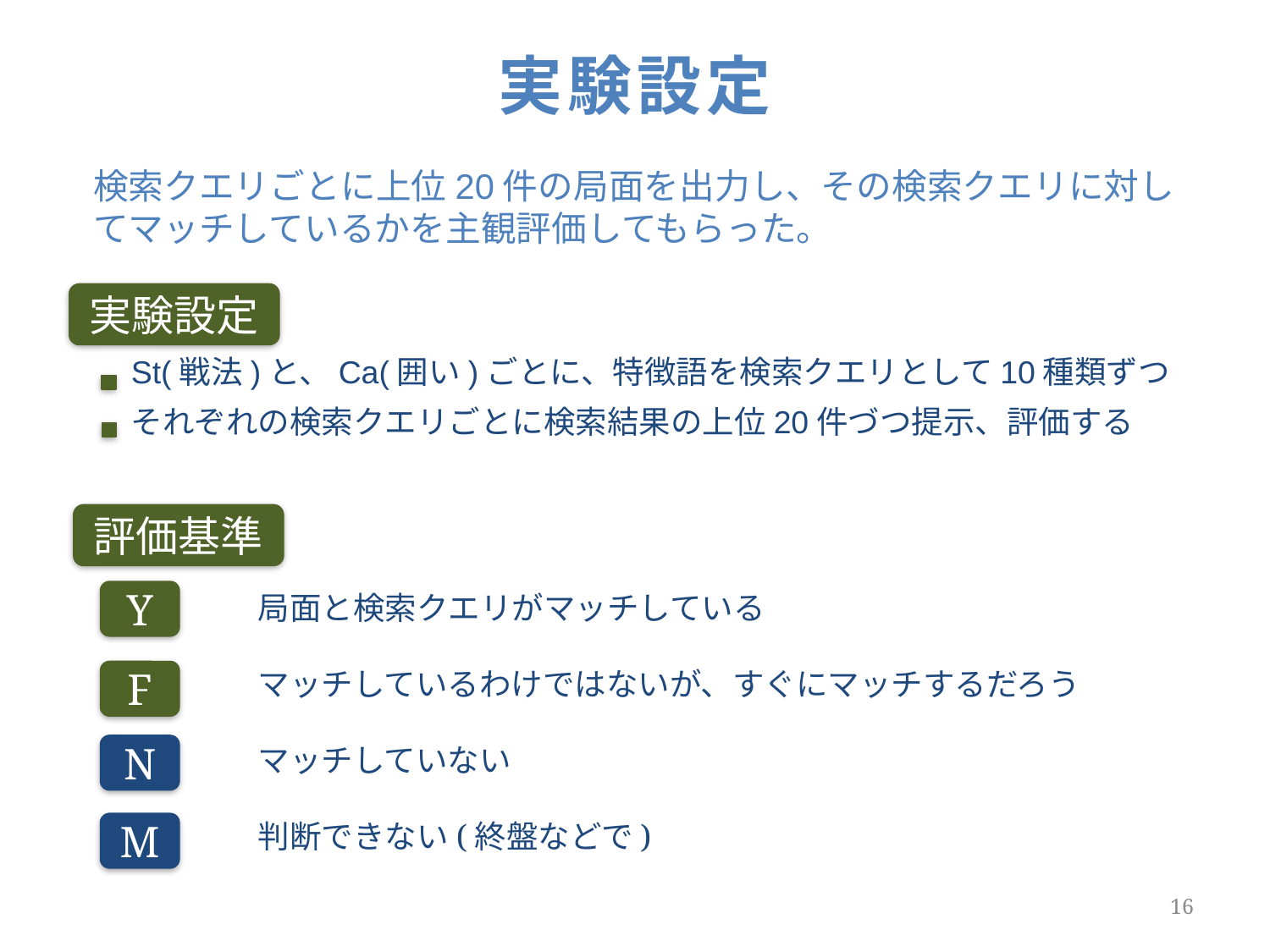

# 実験設定
検索クエリごとに上位20件の局面を出力し、その検索クエリに対してマッチしているかを主観評価してもらった。
実験設定

St(戦法)と、Ca(囲い)ごとに、特徴語を検索クエリとして10種類ずつ
それぞれの検索クエリごとに検索結果の上位20件づつ提示、評価する

	局面と検索クエリがマッチしている
	マッチしているわけではないが、すぐにマッチするだろう
	マッチしていない
	判断できない(終盤などで)

評価基準
Y
F
N
M
16